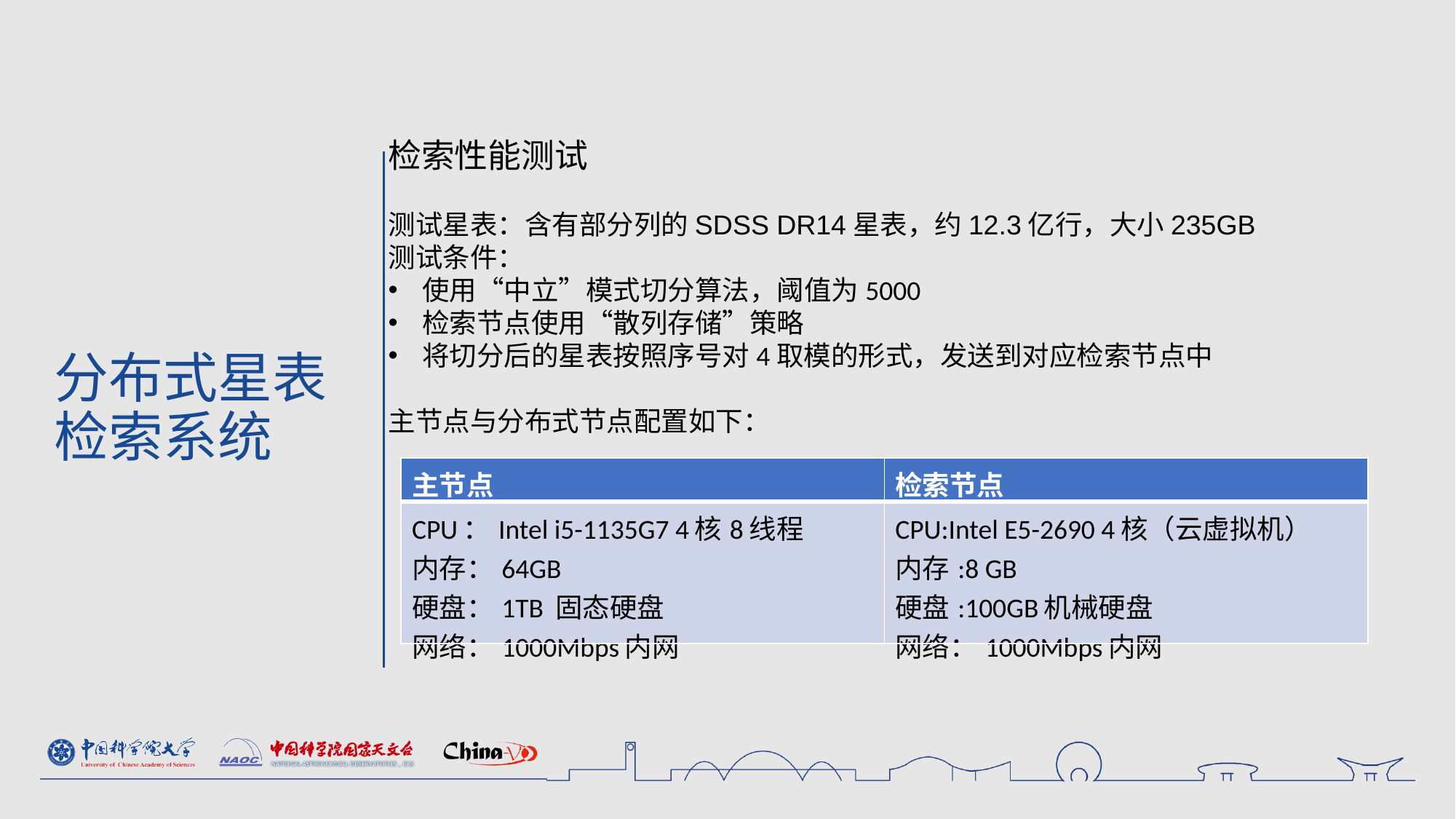

检索性能测试

测试星表：含有部分列的SDSS DR14星表，约12.3亿行，大小235GB
测试条件：
使用“中立”模式切分算法，阈值为5000
检索节点使用“散列存储”策略
将切分后的星表按照序号对4取模的形式，发送到对应检索节点中

主节点与分布式节点配置如下：

# 分布式星表检索系统
| 主节点 | 检索节点 |
| --- | --- |
| CPU：Intel i5-1135G7 4核8线程 内存：64GB 硬盘：1TB 固态硬盘 网络：1000Mbps内网 | CPU:Intel E5-2690 4核（云虚拟机） 内存:8 GB 硬盘:100GB机械硬盘 网络：1000Mbps内网 |